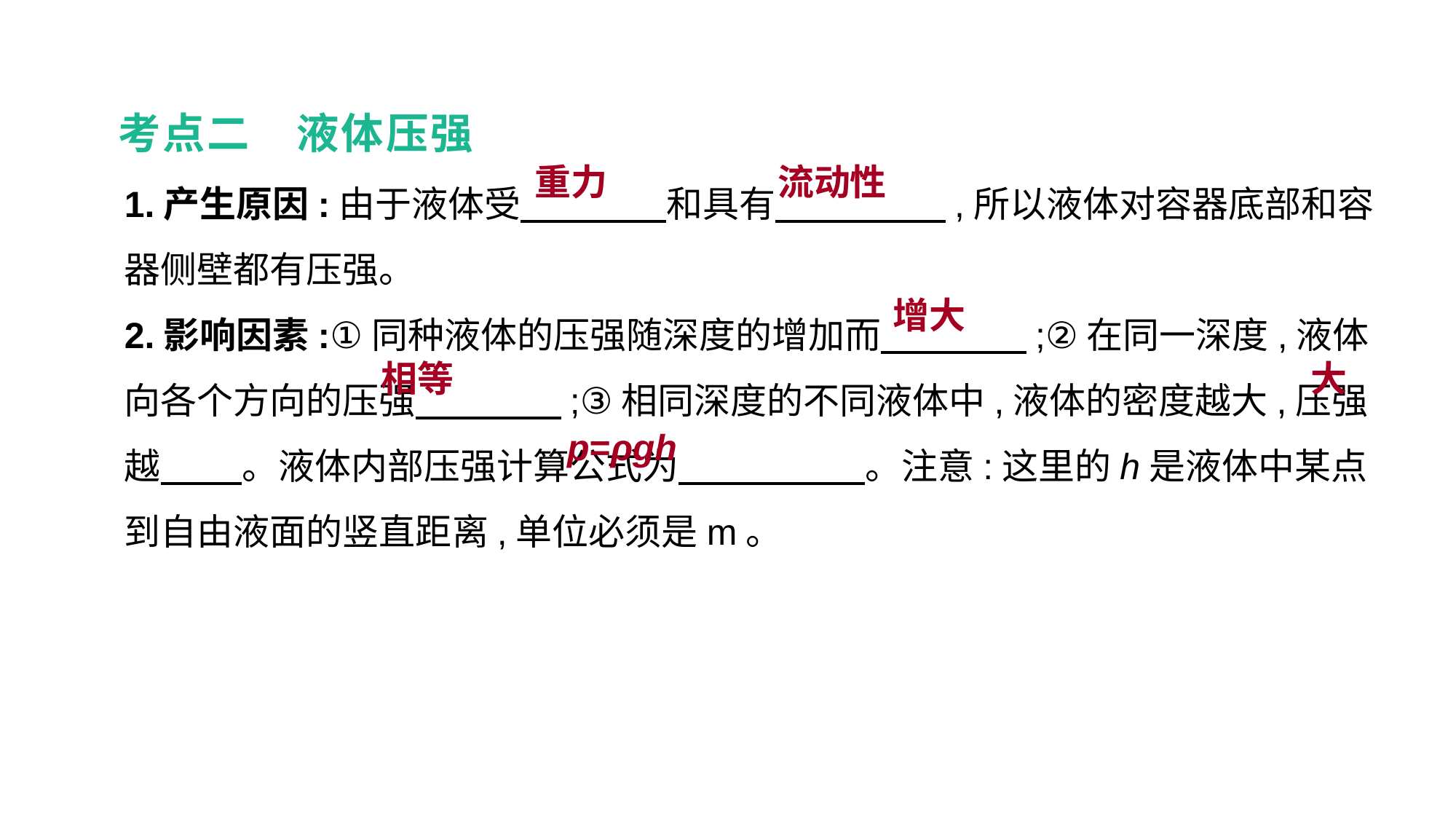

考点二　液体压强
1.产生原因:由于液体受　　　　和具有　　   　　,所以液体对容器底部和容器侧壁都有压强。
2.影响因素:①同种液体的压强随深度的增加而　　　　;②在同一深度,液体向各个方向的压强　　　　;③相同深度的不同液体中,液体的密度越大,压强越　 　。液体内部压强计算公式为　　     　　。注意:这里的h是液体中某点到自由液面的竖直距离,单位必须是m。
重力
流动性
增大
相等
大
p=ρgh